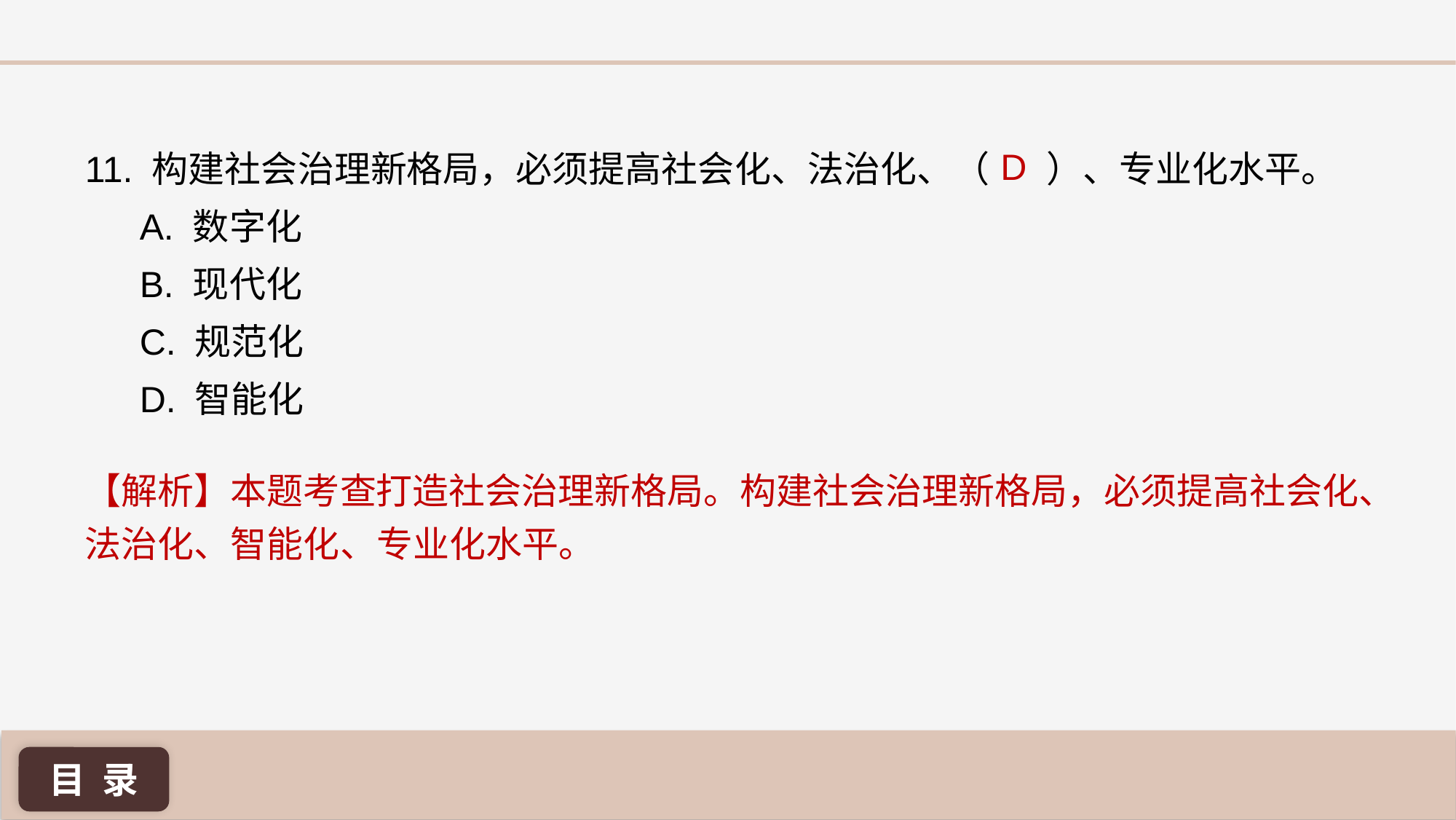

D
11. 构建社会治理新格局，必须提高社会化、法治化、（       ）、专业化水平。
A. 数字化
B. 现代化
C. 规范化
D. 智能化
【解析】本题考查打造社会治理新格局。构建社会治理新格局，必须提高社会化、法治化、智能化、专业化水平。